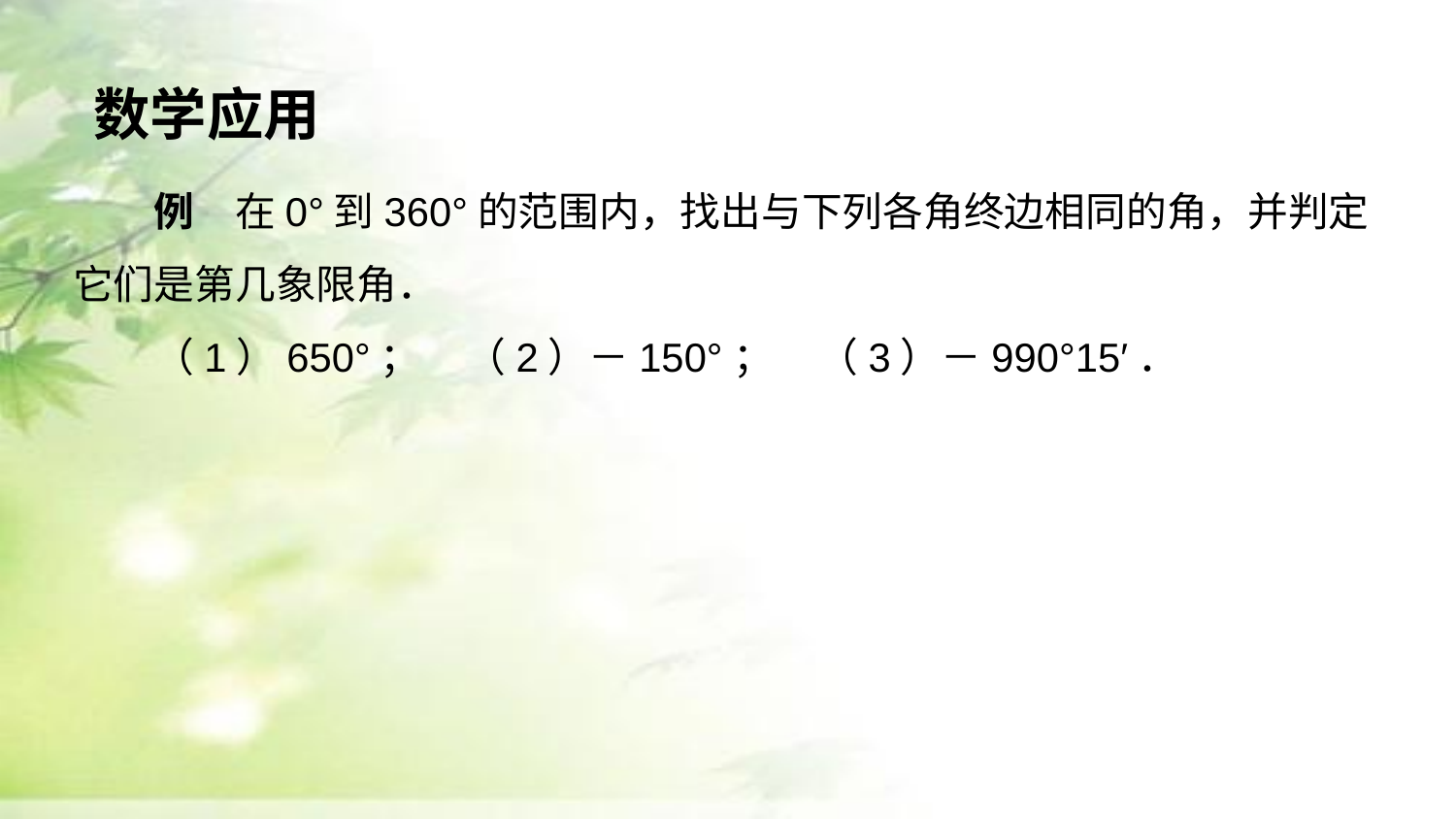

数学应用
　　例　在0°到360°的范围内，找出与下列各角终边相同的角，并判定
它们是第几象限角．
　　（1）650°；     （2）－150°；     （3）－990°15′．